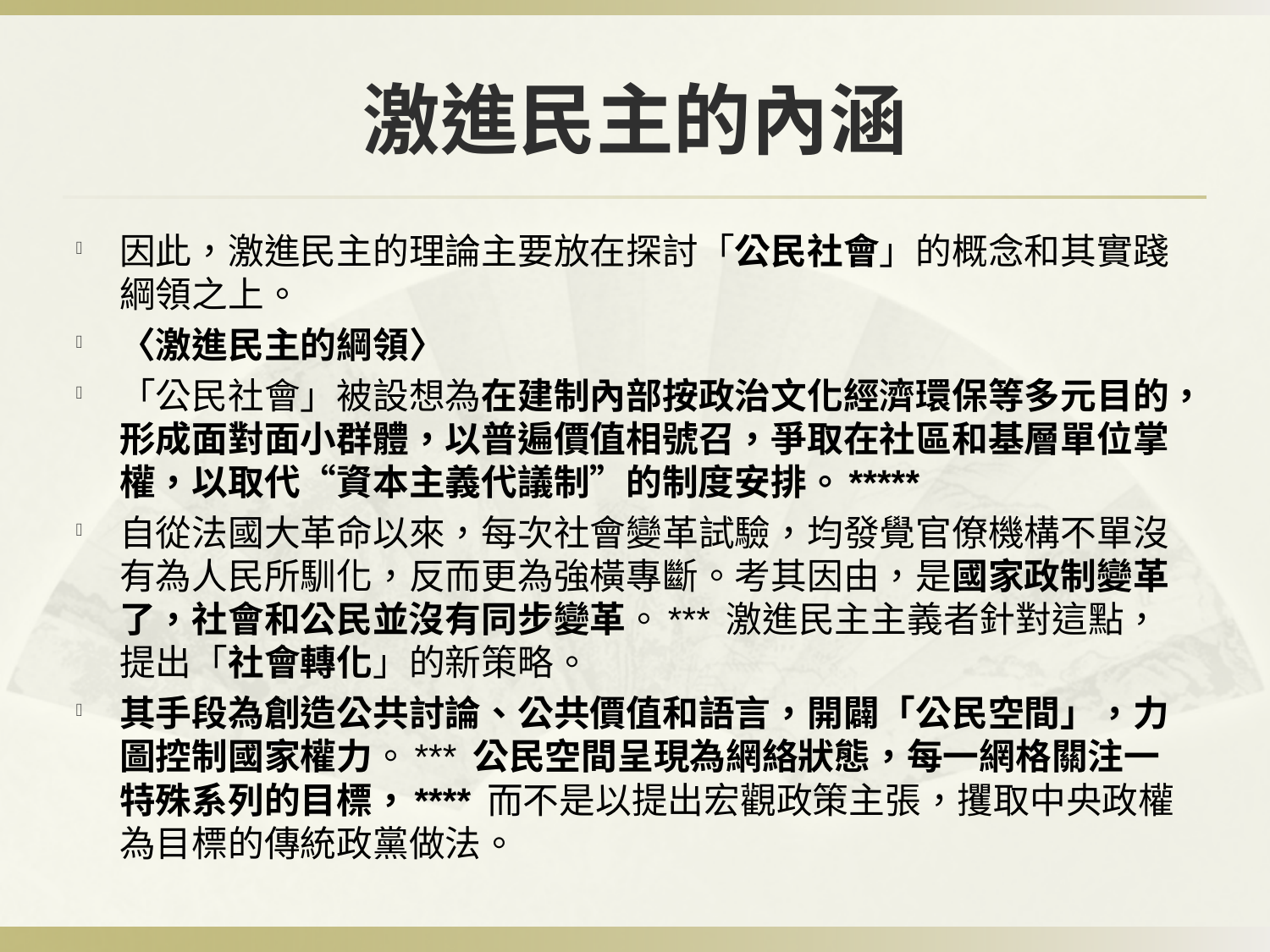

# 激進民主的內涵
因此，激進民主的理論主要放在探討「公民社會」的概念和其實踐綱領之上。
〈激進民主的綱領〉
「公民社會」被設想為在建制內部按政治文化經濟環保等多元目的，形成面對面小群體，以普遍價值相號召，爭取在社區和基層單位掌權，以取代“資本主義代議制”的制度安排。*****
自從法國大革命以來，每次社會變革試驗，均發覺官僚機構不單沒有為人民所馴化，反而更為強橫專斷。考其因由，是國家政制變革了，社會和公民並沒有同步變革。*** 激進民主主義者針對這點，提出「社會轉化」的新策略。
其手段為創造公共討論、公共價值和語言，開闢「公民空間」，力圖控制國家權力。*** 公民空間呈現為網絡狀態，每一網格關注一特殊系列的目標，**** 而不是以提出宏觀政策主張，攫取中央政權為目標的傳統政黨做法。